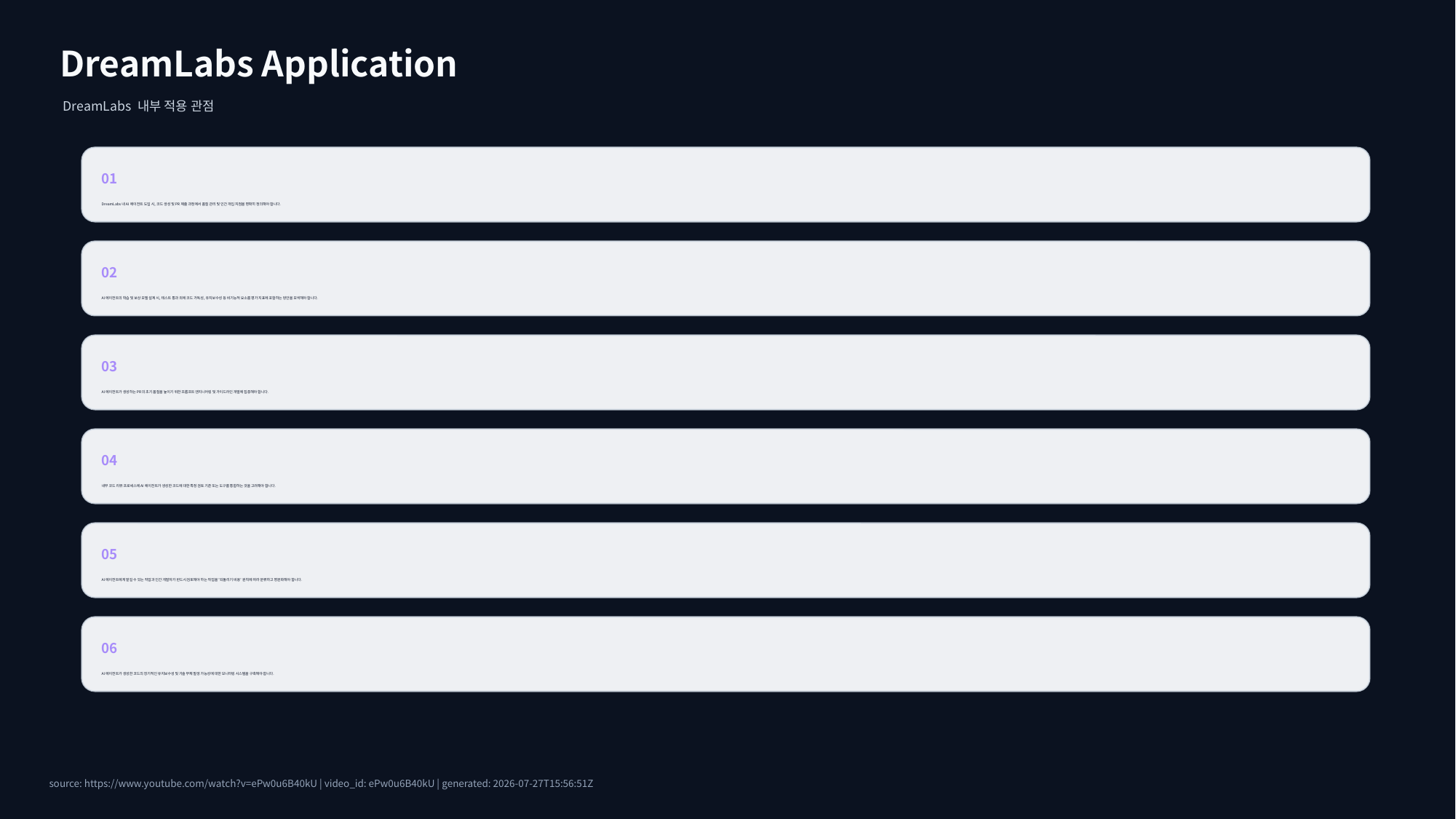

DreamLabs Application
DreamLabs 내부 적용 관점

01
DreamLabs 내 AI 에이전트 도입 시, 코드 생성 및 PR 제출 과정에서 품질 관리 및 인간 개입 지점을 명확히 정의해야 합니다.

02
AI 에이전트의 학습 및 보상 모델 설계 시, 테스트 통과 외에 코드 가독성, 유지보수성 등 비기능적 요소를 평가 지표에 포함하는 방안을 모색해야 합니다.

03
AI 에이전트가 생성하는 PR의 초기 품질을 높이기 위한 프롬프트 엔지니어링 및 가이드라인 개발에 집중해야 합니다.

04
내부 코드 리뷰 프로세스에 AI 에이전트가 생성한 코드에 대한 특정 검토 기준 또는 도구를 통합하는 것을 고려해야 합니다.

05
AI 에이전트에게 맡길 수 있는 작업과 인간 개발자가 반드시 검토해야 하는 작업을 '되돌리기 비용' 원칙에 따라 분류하고 명문화해야 합니다.

06
AI 에이전트가 생성한 코드의 장기적인 유지보수성 및 기술 부채 발생 가능성에 대한 모니터링 시스템을 구축해야 합니다.
source: https://www.youtube.com/watch?v=ePw0u6B40kU | video_id: ePw0u6B40kU | generated: 2026-07-27T15:56:51Z